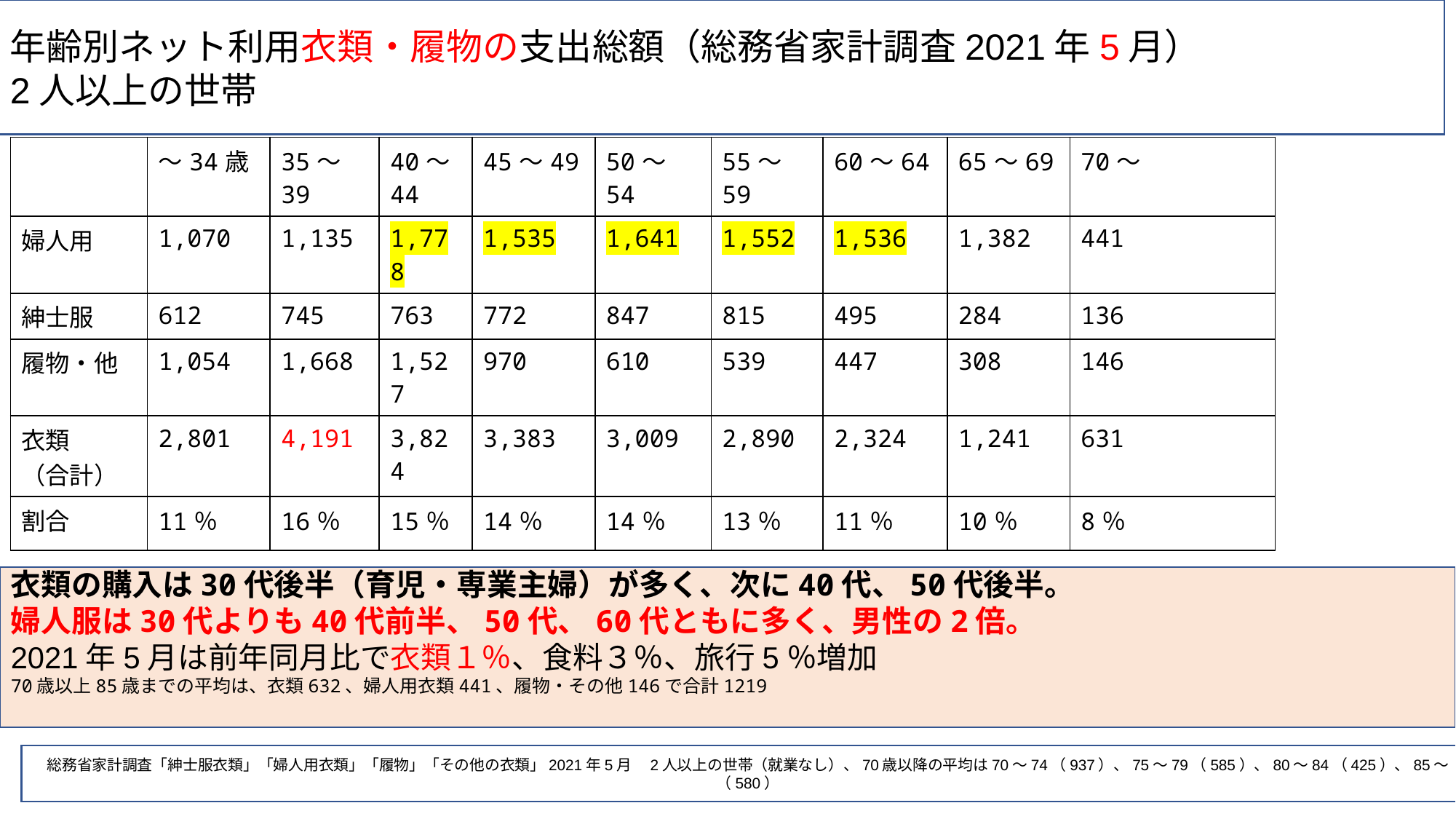

年齢別ネット利用衣類・履物の支出総額（総務省家計調査2021年5月）
2人以上の世帯
|  | ～34歳 | 35～39 | 40～44 | 45～49 | 50～54 | 55～59 | 60～64 | 65～69 | 70～ |
| --- | --- | --- | --- | --- | --- | --- | --- | --- | --- |
| 婦人用 | 1,070 | 1,135 | 1,778 | 1,535 | 1,641 | 1,552 | 1,536 | 1,382 | 441 |
| 紳士服 | 612 | 745 | 763 | 772 | 847 | 815 | 495 | 284 | 136 |
| 履物・他 | 1,054 | 1,668 | 1,527 | 970 | 610 | 539 | 447 | 308 | 146 |
| 衣類 （合計） | 2,801 | 4,191 | 3,824 | 3,383 | 3,009 | 2,890 | 2,324 | 1,241 | 631 |
| 割合 | 11％ | 16％ | 15％ | 14％ | 14％ | 13％ | 11％ | 10％ | 8％ |
衣類の購入は30代後半（育児・専業主婦）が多く、次に40代、50代後半。
婦人服は30代よりも40代前半、50代、60代ともに多く、男性の2倍。
2021年5月は前年同月比で衣類１％、食料３％、旅行5％増加
70歳以上85歳までの平均は、衣類632、婦人用衣類441、履物・その他146で合計1219

総務省家計調査「紳士服衣類」「婦人用衣類」「履物」「その他の衣類」2021年5月　2人以上の世帯（就業なし）、70歳以降の平均は70～74（937）、75～79（585）、80～84（425）、85～（580）